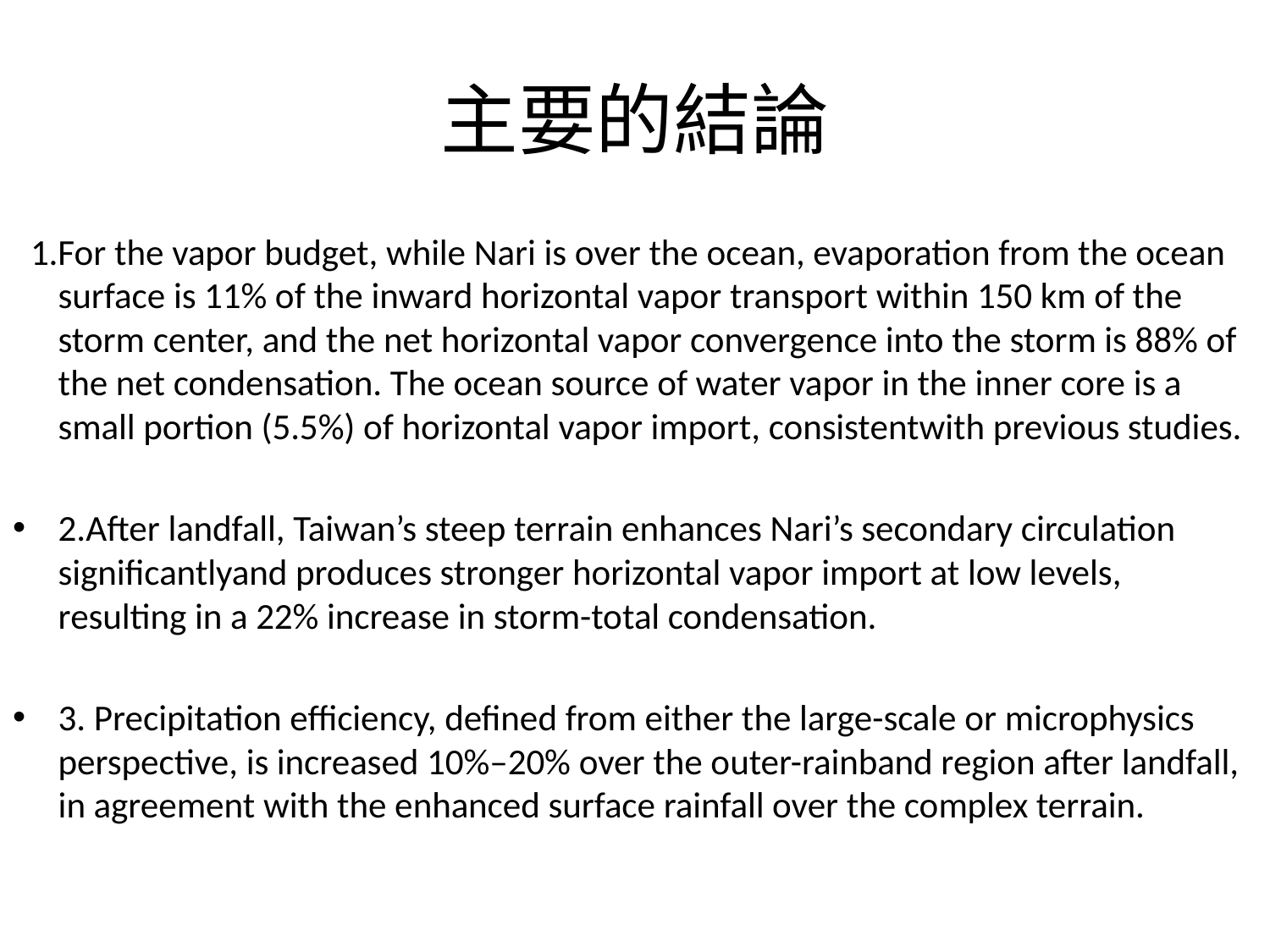

# 主要的結論
   1.For the vapor budget, while Nari is over the ocean, evaporation from the ocean surface is 11% of the inward horizontal vapor transport within 150 km of the storm center, and the net horizontal vapor convergence into the storm is 88% of the net condensation. The ocean source of water vapor in the inner core is a small portion (5.5%) of horizontal vapor import, consistentwith previous studies.

2.After landfall, Taiwan’s steep terrain enhances Nari’s secondary circulation significantlyand produces stronger horizontal vapor import at low levels, resulting in a 22% increase in storm-total condensation.

3. Precipitation efficiency, defined from either the large-scale or microphysics perspective, is increased 10%–20% over the outer-rainband region after landfall, in agreement with the enhanced surface rainfall over the complex terrain.